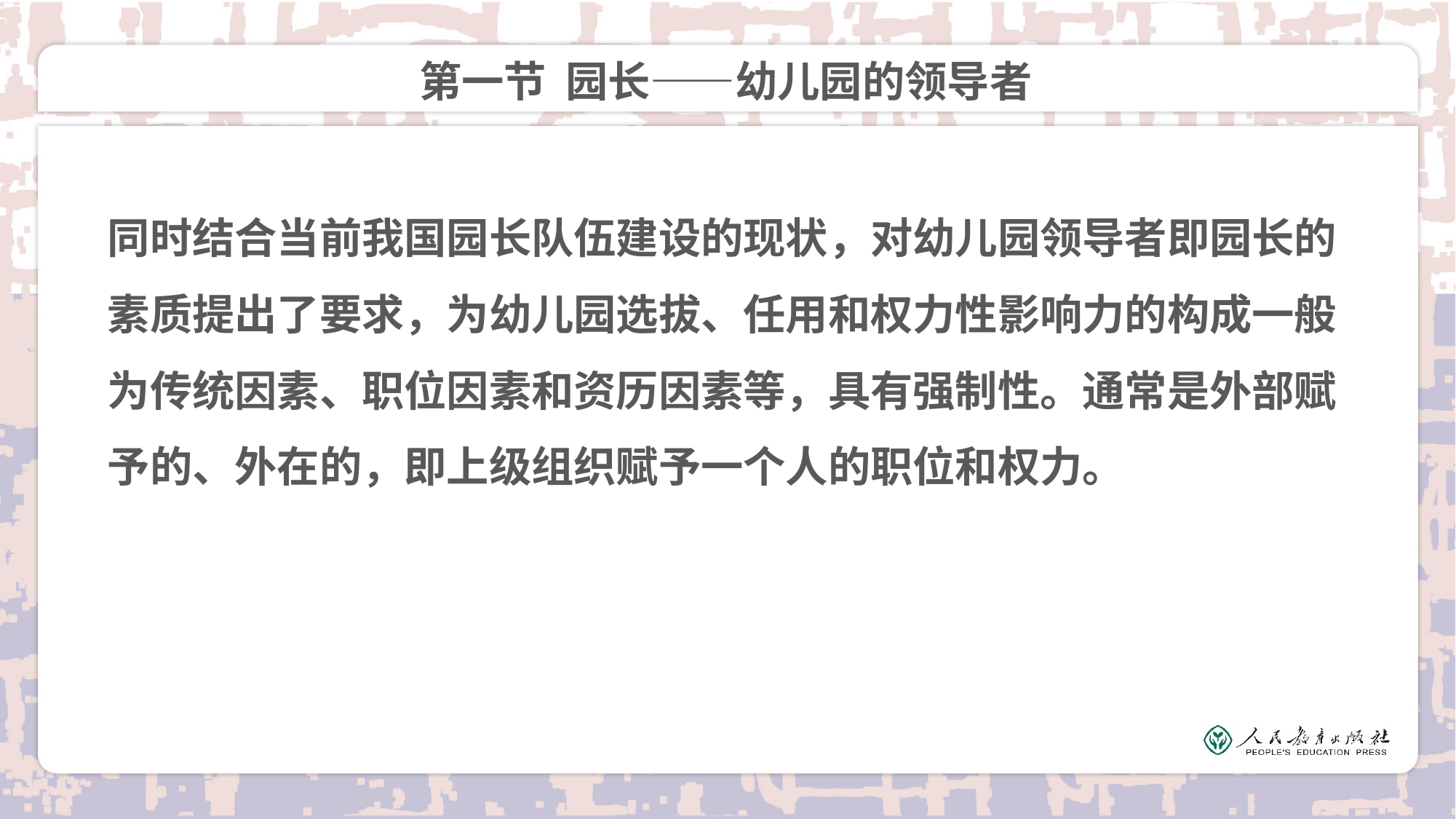

# 第一节  园长——幼儿园的领导者
同时结合当前我国园长队伍建设的现状，对幼儿园领导者即园长的素质提出了要求，为幼儿园选拔、任用和权力性影响力的构成一般为传统因素、职位因素和资历因素等，具有强制性。通常是外部赋予的、外在的，即上级组织赋予一个人的职位和权力。